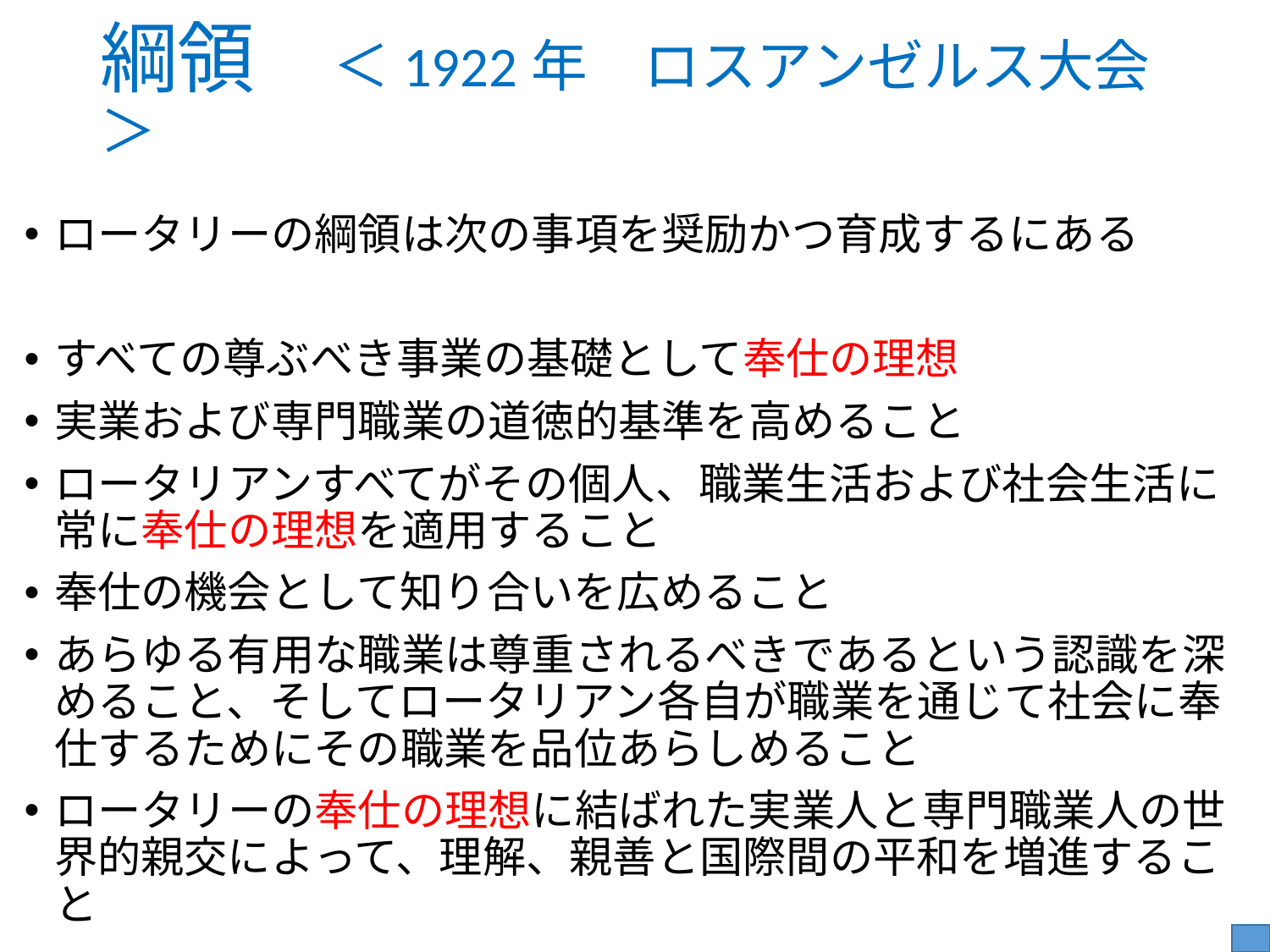

# 綱領　＜1922年　ロスアンゼルス大会＞

ロータリーの綱領は次の事項を奨励かつ育成するにある

すべての尊ぶべき事業の基礎として奉仕の理想
実業および専門職業の道徳的基準を高めること
ロータリアンすべてがその個人、職業生活および社会生活に常に奉仕の理想を適用すること
奉仕の機会として知り合いを広めること
あらゆる有用な職業は尊重されるべきであるという認識を深めること、そしてロータリアン各自が職業を通じて社会に奉仕するためにその職業を品位あらしめること
ロータリーの奉仕の理想に結ばれた実業人と専門職業人の世界的親交によって、理解、親善と国際間の平和を増進すること